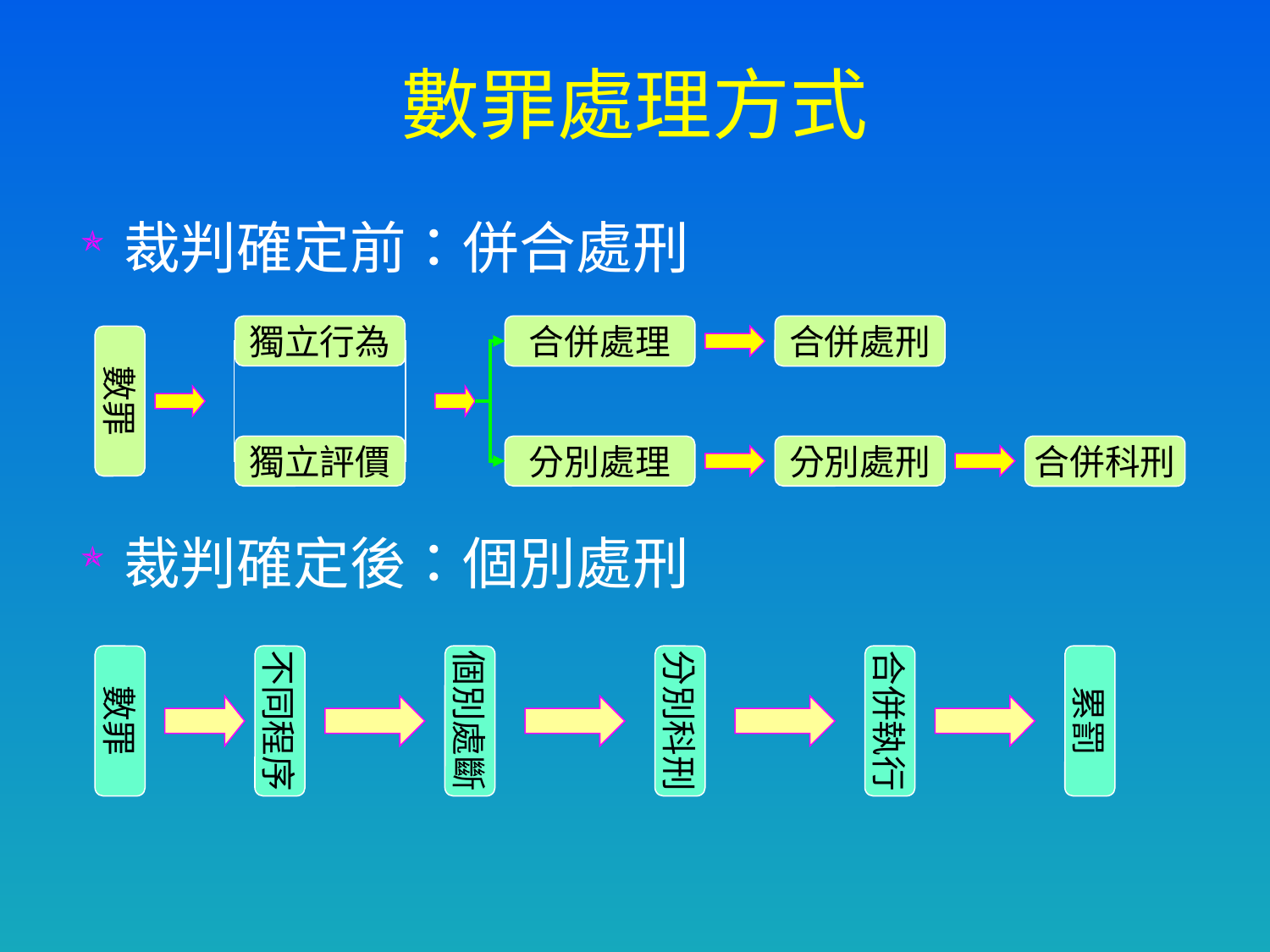

# 數罪處理方式
裁判確定前：併合處刑

裁判確定後：個別處刑
獨立行為
合併處理
合併處刑
數罪

獨立評價
分別處理
分別處刑
合併科刑

數罪
不同程序
個別處斷
分別科刑
合併執行
累罰